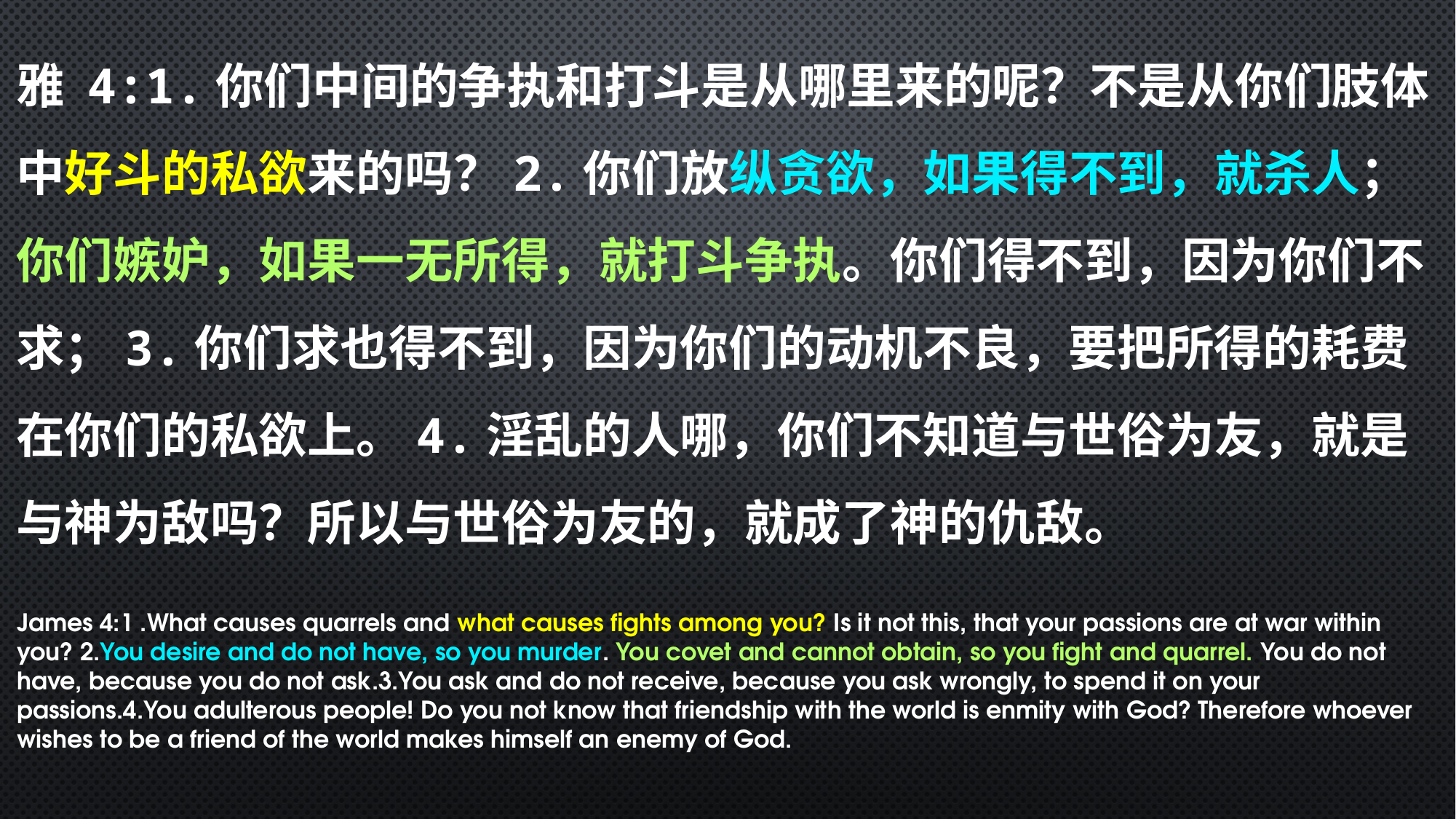

雅 4:1.你们中间的争执和打斗是从哪里来的呢？不是从你们肢体中好斗的私欲来的吗？2.你们放纵贪欲，如果得不到，就杀人；你们嫉妒，如果一无所得，就打斗争执。你们得不到，因为你们不求；3.你们求也得不到，因为你们的动机不良，要把所得的耗费在你们的私欲上。4.淫乱的人哪，你们不知道与世俗为友，就是与神为敌吗？所以与世俗为友的，就成了神的仇敌。
James 4:1 .What causes quarrels and what causes fights among you? Is it not this, that your passions are at war within you? 2.You desire and do not have, so you murder. You covet and cannot obtain, so you fight and quarrel. You do not have, because you do not ask.3.You ask and do not receive, because you ask wrongly, to spend it on your passions.4.You adulterous people! Do you not know that friendship with the world is enmity with God? Therefore whoever wishes to be a friend of the world makes himself an enemy of God.